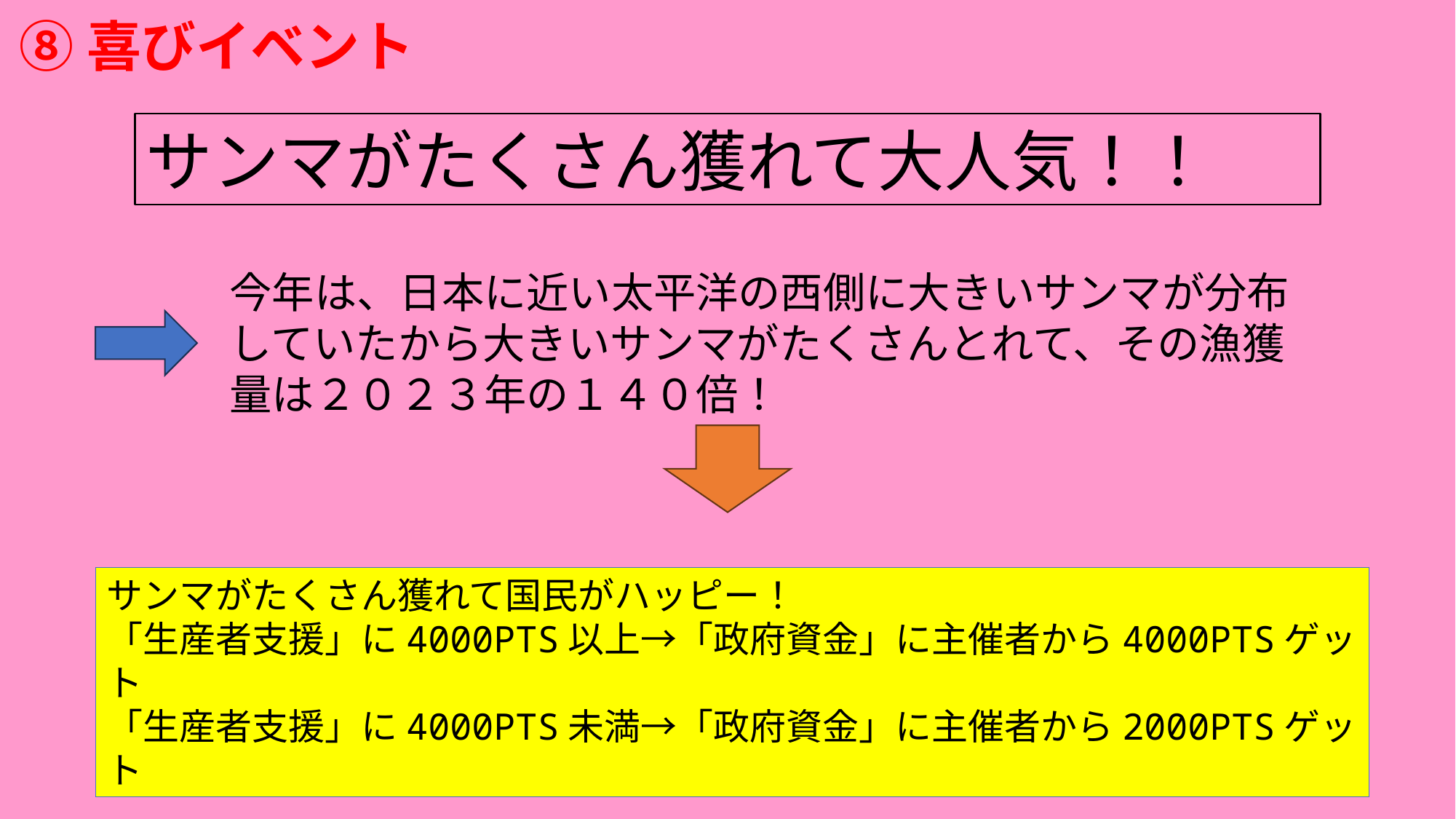

⑧喜びイベント
サンマがたくさん獲れて大人気！！
今年は、日本に近い太平洋の西側に大きいサンマが分布していたから大きいサンマがたくさんとれて、その漁獲量は２０２３年の１４０倍！

サンマがたくさん獲れて国民がハッピー！
「生産者支援」に4000PTS以上→「政府資金」に主催者から4000PTSゲット
「生産者支援」に4000PTS未満→「政府資金」に主催者から2000PTSゲット